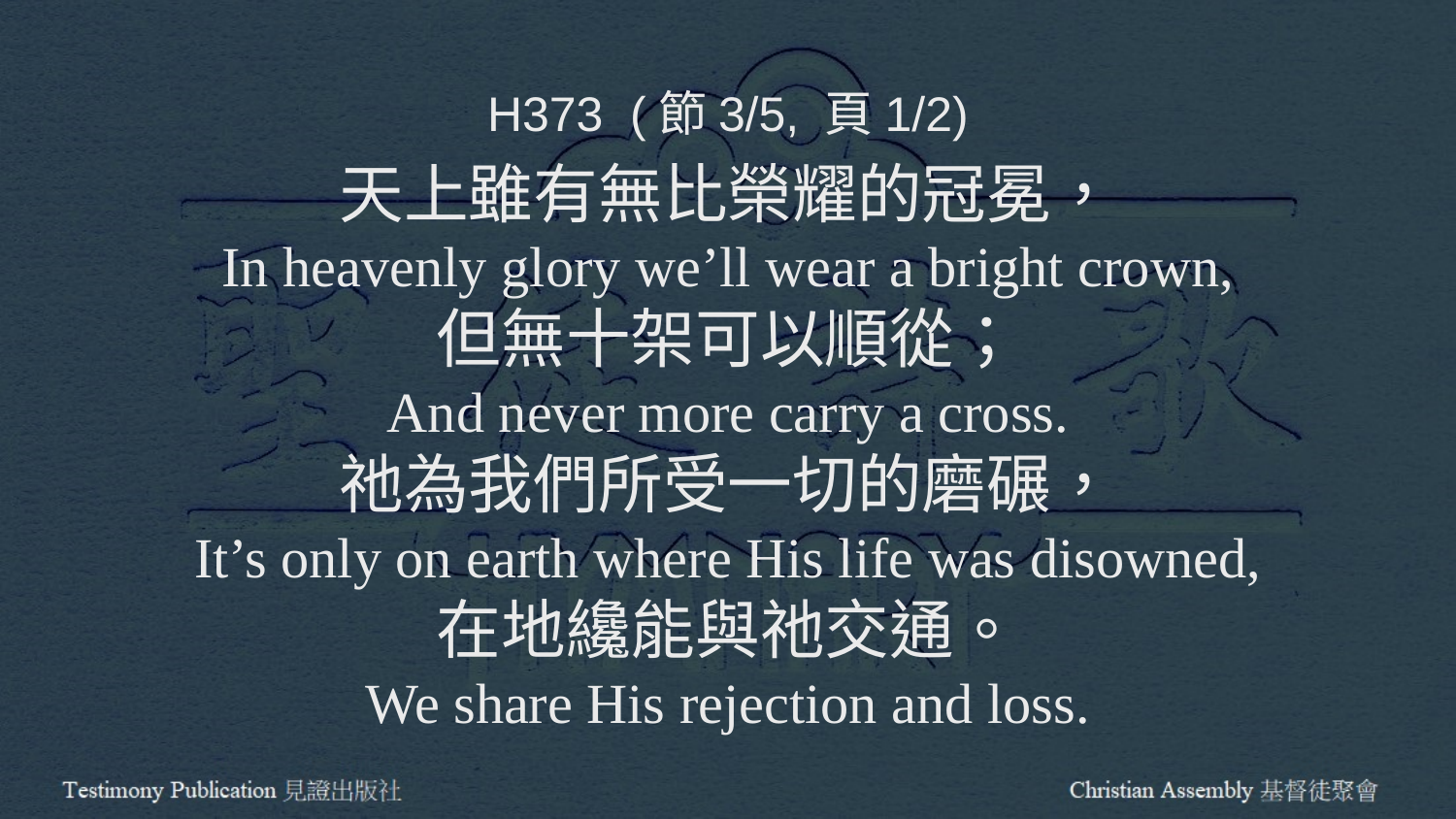

H373  (節3/5, 頁1/2)
天上雖有無比榮耀的冠冕，
In heavenly glory we’ll wear a bright crown,
但無十架可以順從；
And never more carry a cross.
祂為我們所受一切的磨碾，
It’s only on earth where His life was disowned,
在地纔能與祂交通。
We share His rejection and loss.